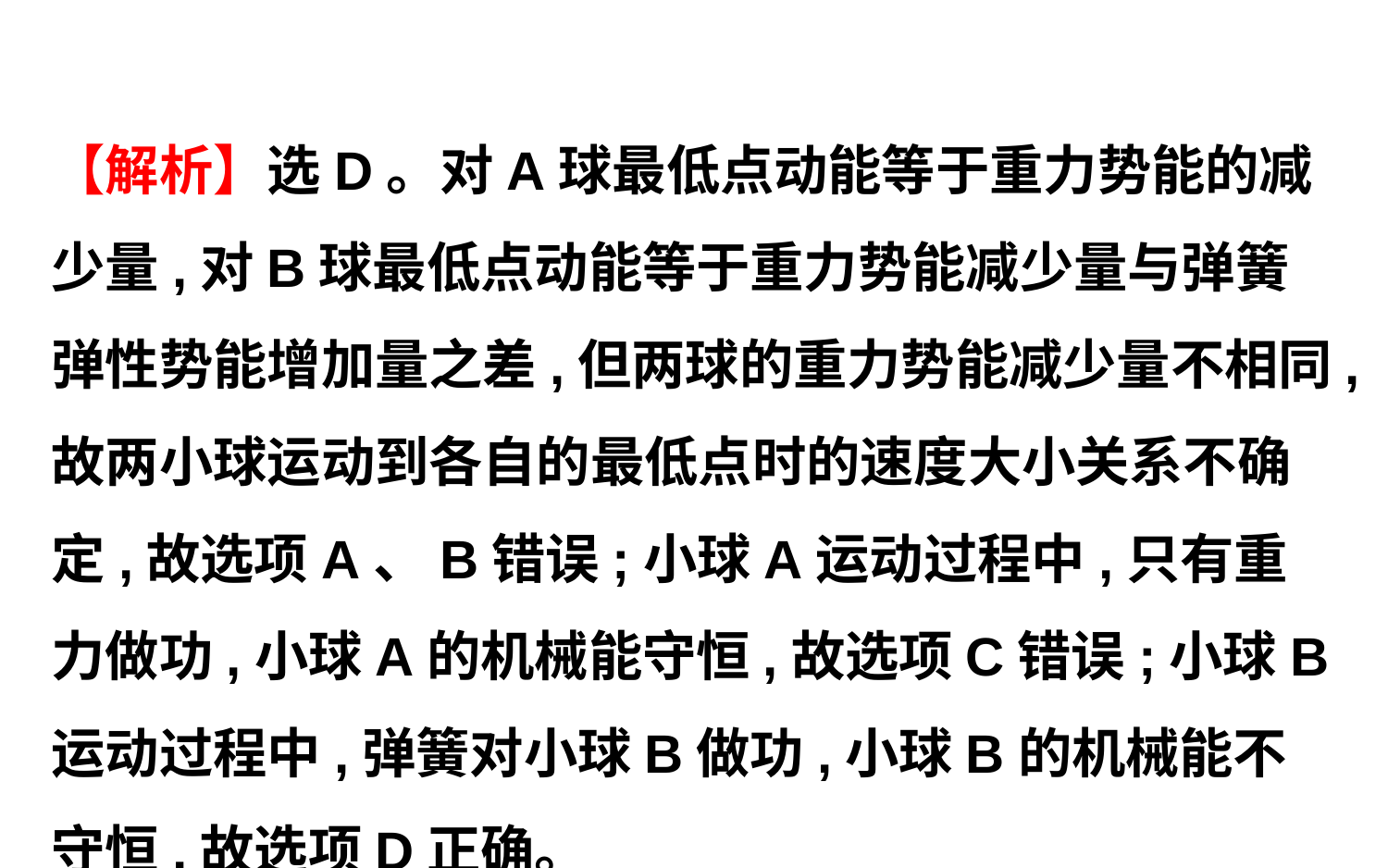

【解析】选D。对A球最低点动能等于重力势能的减少量,对B球最低点动能等于重力势能减少量与弹簧弹性势能增加量之差,但两球的重力势能减少量不相同,故两小球运动到各自的最低点时的速度大小关系不确定,故选项A、B错误;小球A运动过程中,只有重力做功,小球A的机械能守恒,故选项C错误;小球B运动过程中,弹簧对小球B做功,小球B的机械能不守恒,故选项D正确。